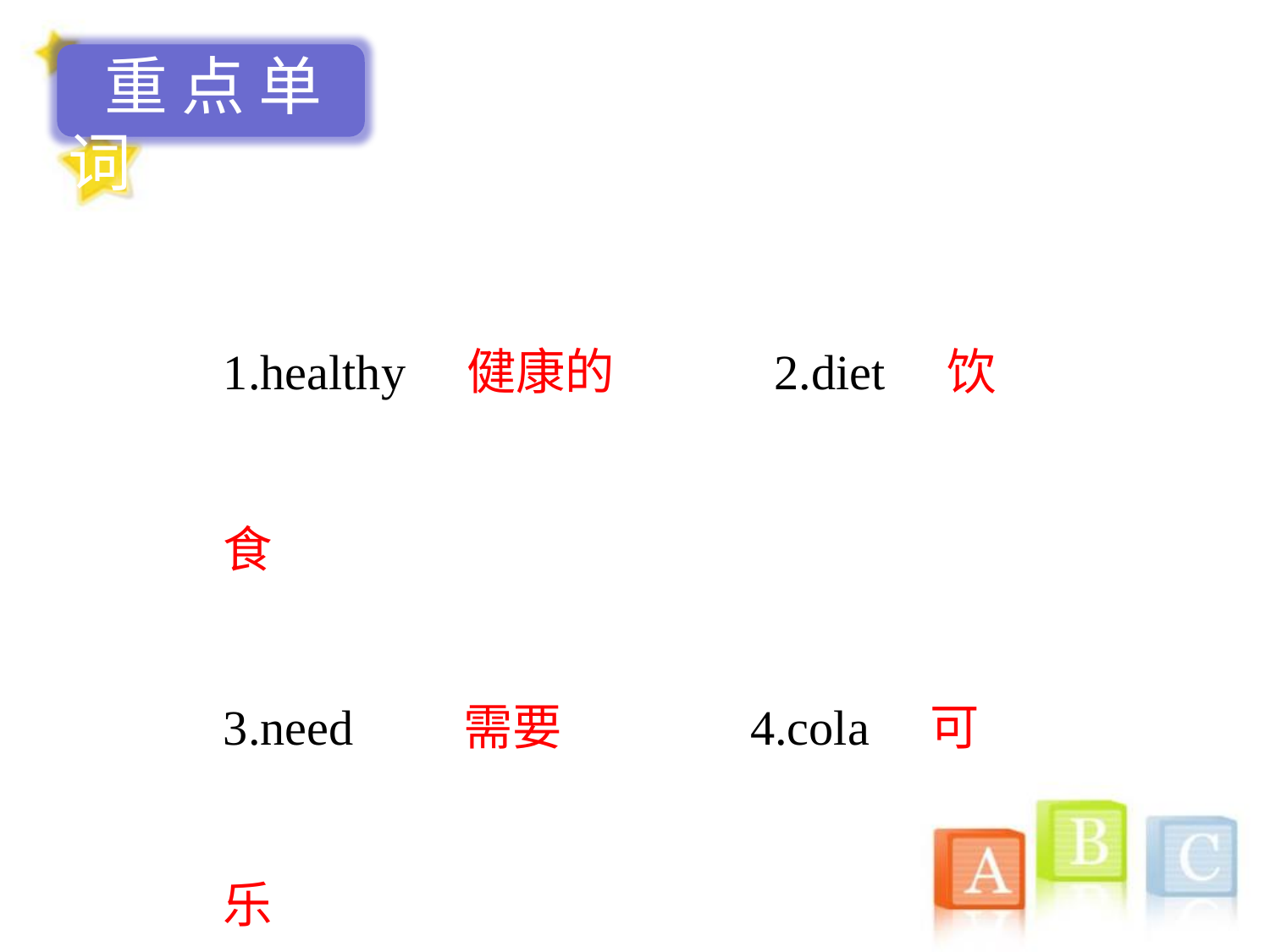

重点单词

1.healthy    健康的　　　2.diet    饮食
3.need        需要                4.cola    可乐